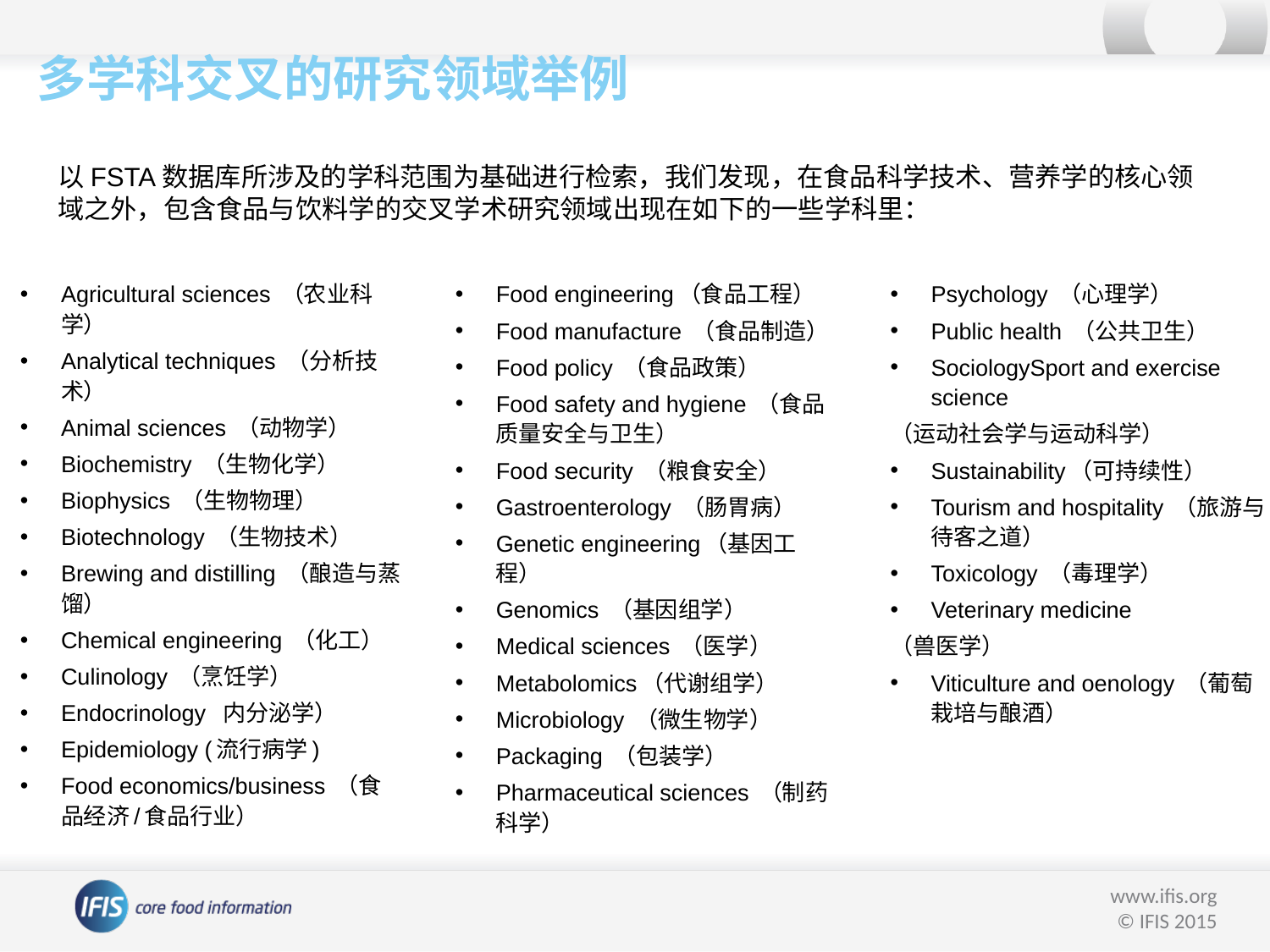

多学科交叉的研究领域举例
以FSTA数据库所涉及的学科范围为基础进行检索，我们发现，在食品科学技术、营养学的核心领域之外，包含食品与饮料学的交叉学术研究领域出现在如下的一些学科里：
Agricultural sciences （农业科学）
Analytical techniques （分析技术）
Animal sciences （动物学）
Biochemistry （生物化学）
Biophysics （生物物理）
Biotechnology （生物技术）
Brewing and distilling （酿造与蒸馏）
Chemical engineering （化工）
Culinology （烹饪学）
Endocrinology  内分泌学）
Epidemiology (流行病学)
Food economics/business （食品经济/食品行业）
Food engineering（食品工程）
Food manufacture （食品制造）
Food policy （食品政策）
Food safety and hygiene （食品质量安全与卫生）
Food security （粮食安全）
Gastroenterology （肠胃病）
Genetic engineering（基因工程）
Genomics （基因组学）
Medical sciences （医学）
Metabolomics（代谢组学）
Microbiology （微生物学）
Packaging （包装学）
Pharmaceutical sciences （制药科学）
Psychology （心理学）
Public health （公共卫生）
SociologySport and exercise science
（运动社会学与运动科学）
Sustainability（可持续性）
Tourism and hospitality （旅游与待客之道）
Toxicology （毒理学）
Veterinary medicine
	（兽医学）
Viticulture and oenology （葡萄栽培与酿酒）